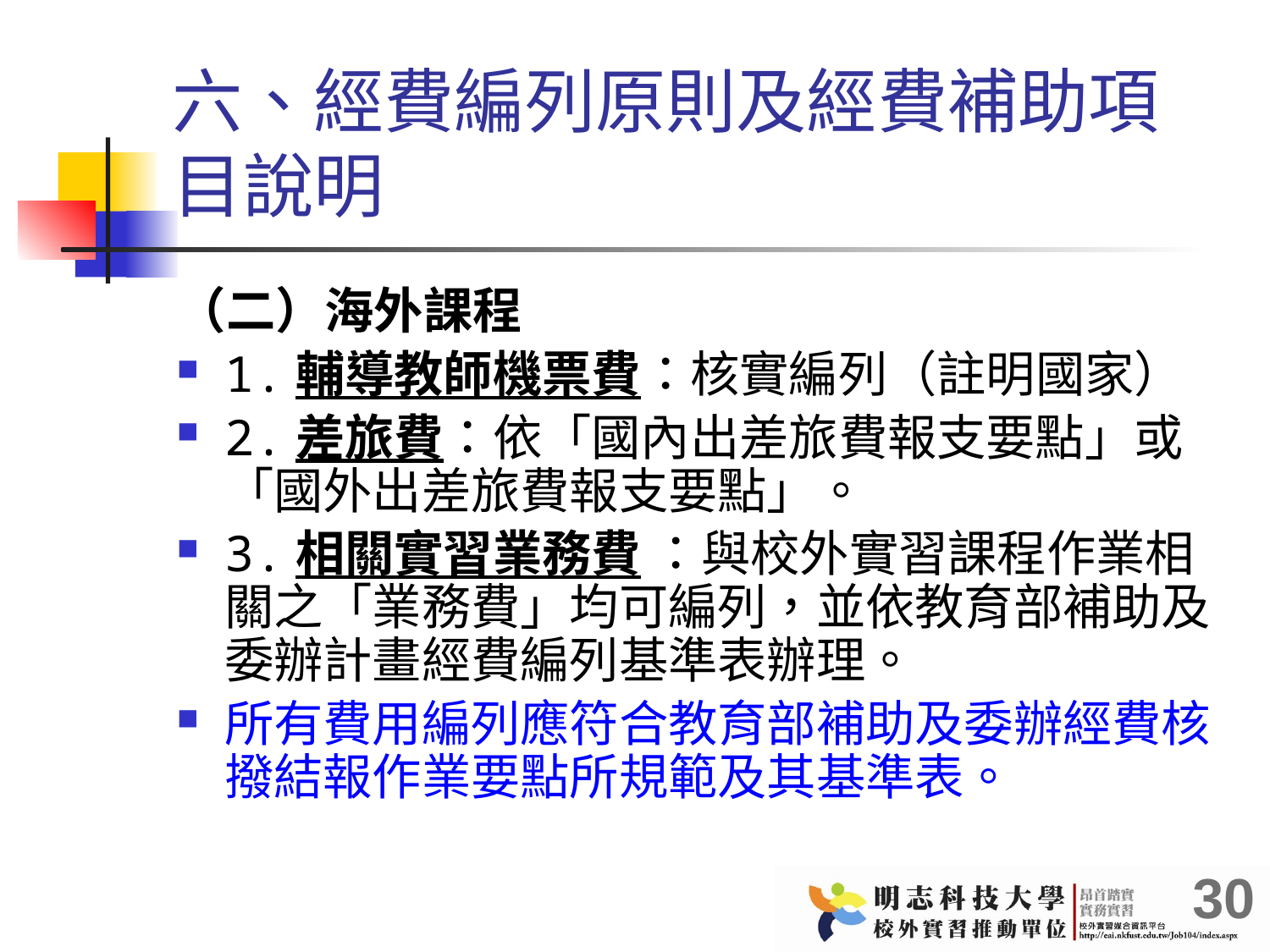

# 六、經費編列原則及經費補助項目說明
（二）海外課程
1.輔導教師機票費：核實編列（註明國家）
2.差旅費：依「國內出差旅費報支要點」或「國外出差旅費報支要點」。
3.相關實習業務費 ：與校外實習課程作業相關之「業務費」均可編列，並依教育部補助及委辦計畫經費編列基準表辦理。
所有費用編列應符合教育部補助及委辦經費核撥結報作業要點所規範及其基準表。
30